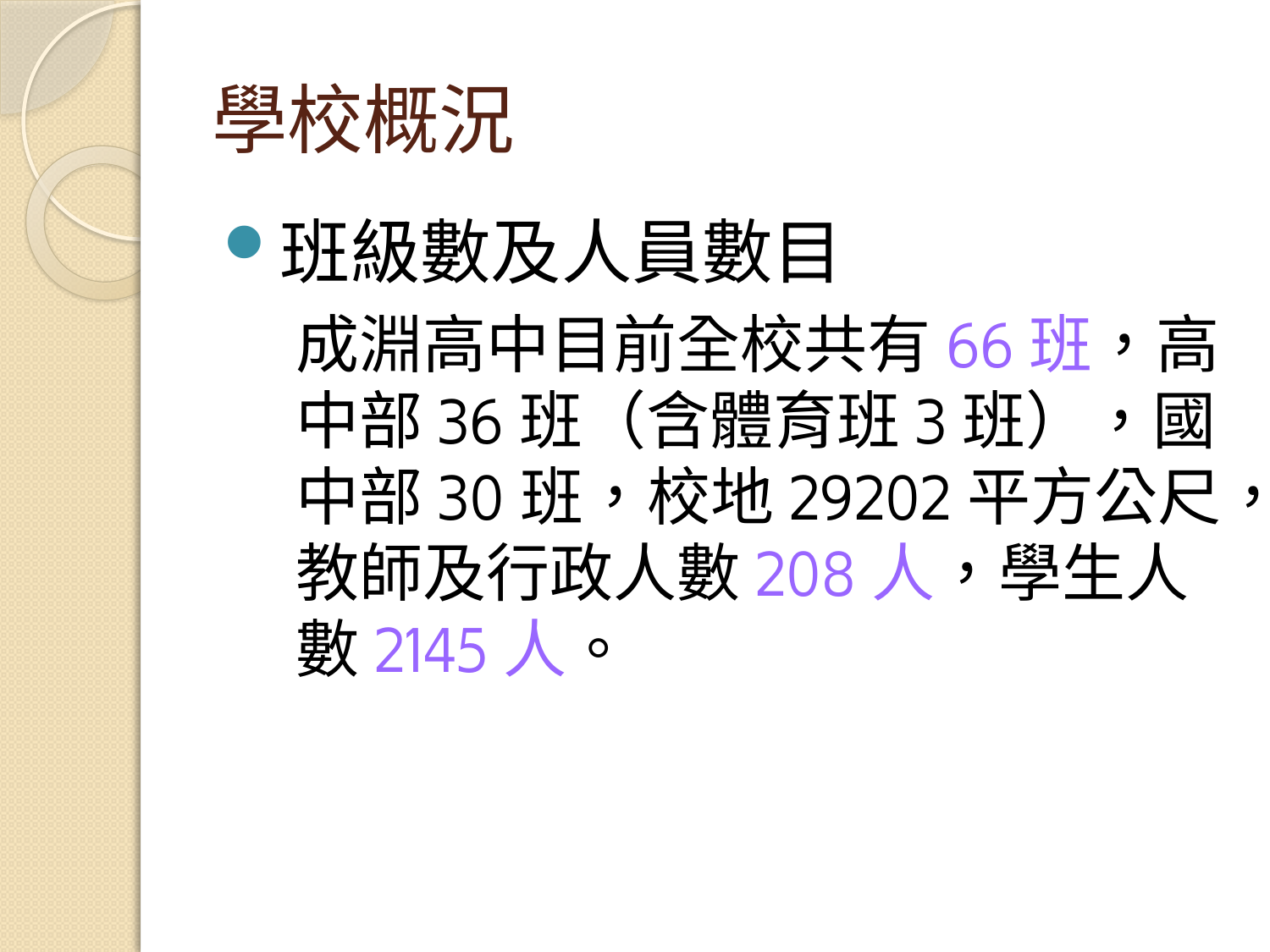

# 學校概況
班級數及人員數目
成淵高中目前全校共有66班，高中部36班（含體育班3班），國中部30班，校地29202平方公尺，教師及行政人數208人，學生人數2145人。